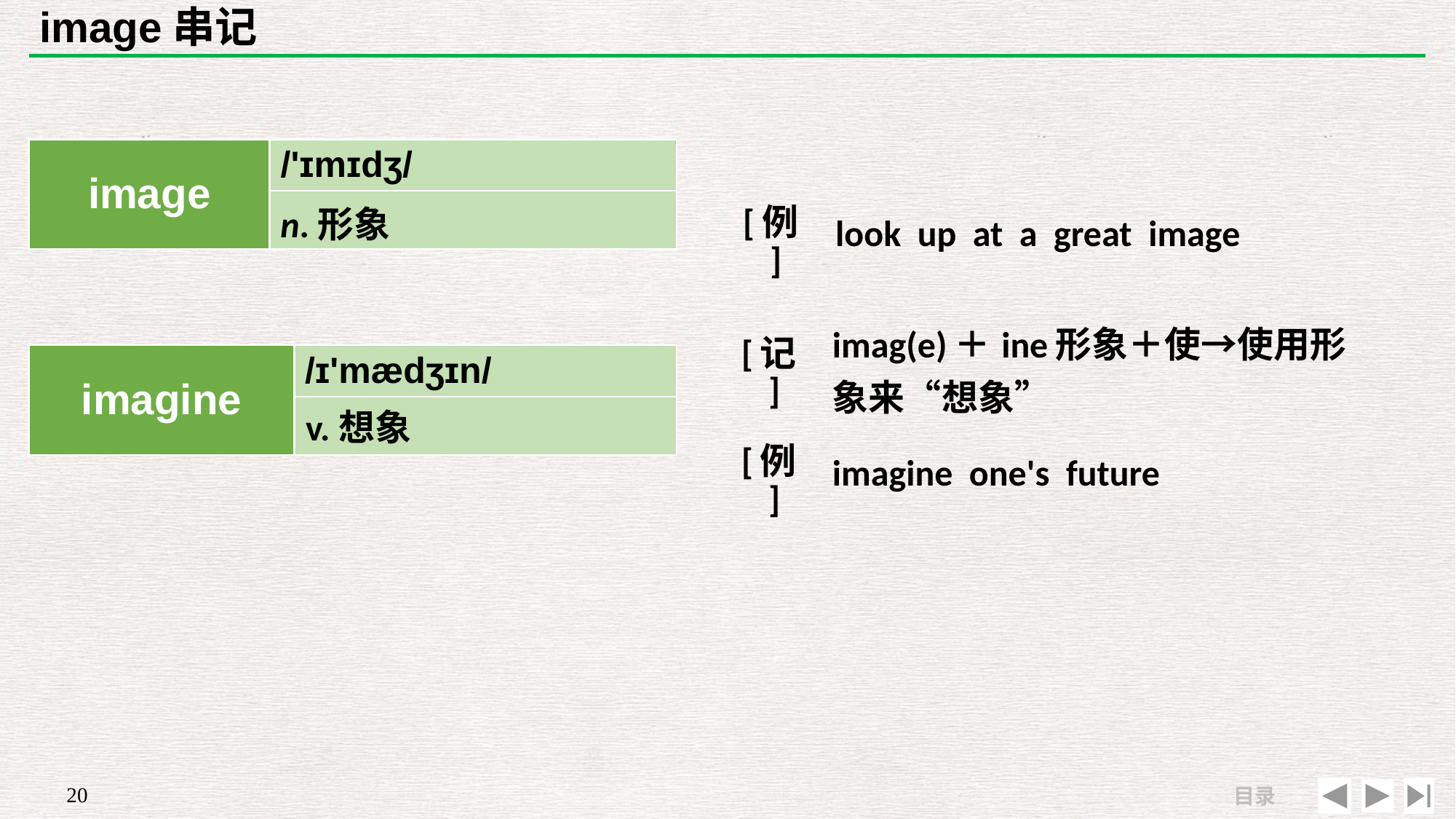

# image串记

| image | /'ɪmɪdʒ/ |
| --- | --- |
|  |  |
|  |  |
| --- | --- |
| [例] | look up at a great image |
n.形象
| [记] | imag(e)＋ine形象＋使→使用形象来“想象” |
| --- | --- |
| [例] | imagine one's future |
| imagine | /ɪ'mædʒɪn/ |
| --- | --- |
|  |  |
v.想象